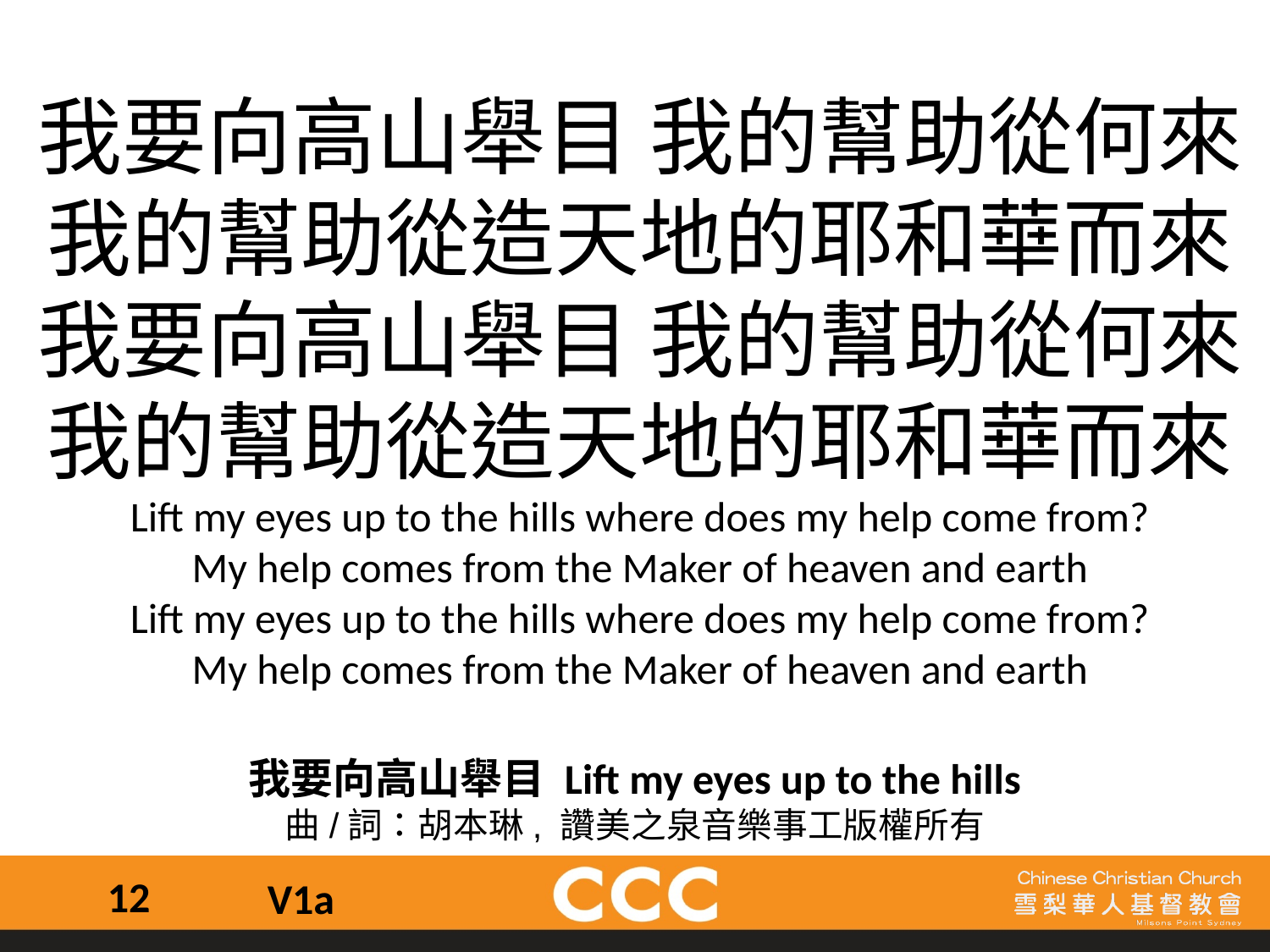

我要向高山舉目 我的幫助從何來
我的幫助從造天地的耶和華而來
我要向高山舉目 我的幫助從何來
我的幫助從造天地的耶和華而來
Lift my eyes up to the hills where does my help come from?
My help comes from the Maker of heaven and earth
Lift my eyes up to the hills where does my help come from?
My help comes from the Maker of heaven and earth

我要向高山舉目 Lift my eyes up to the hills
曲/詞：胡本琳, 讚美之泉音樂事工版權所有
12
V1a